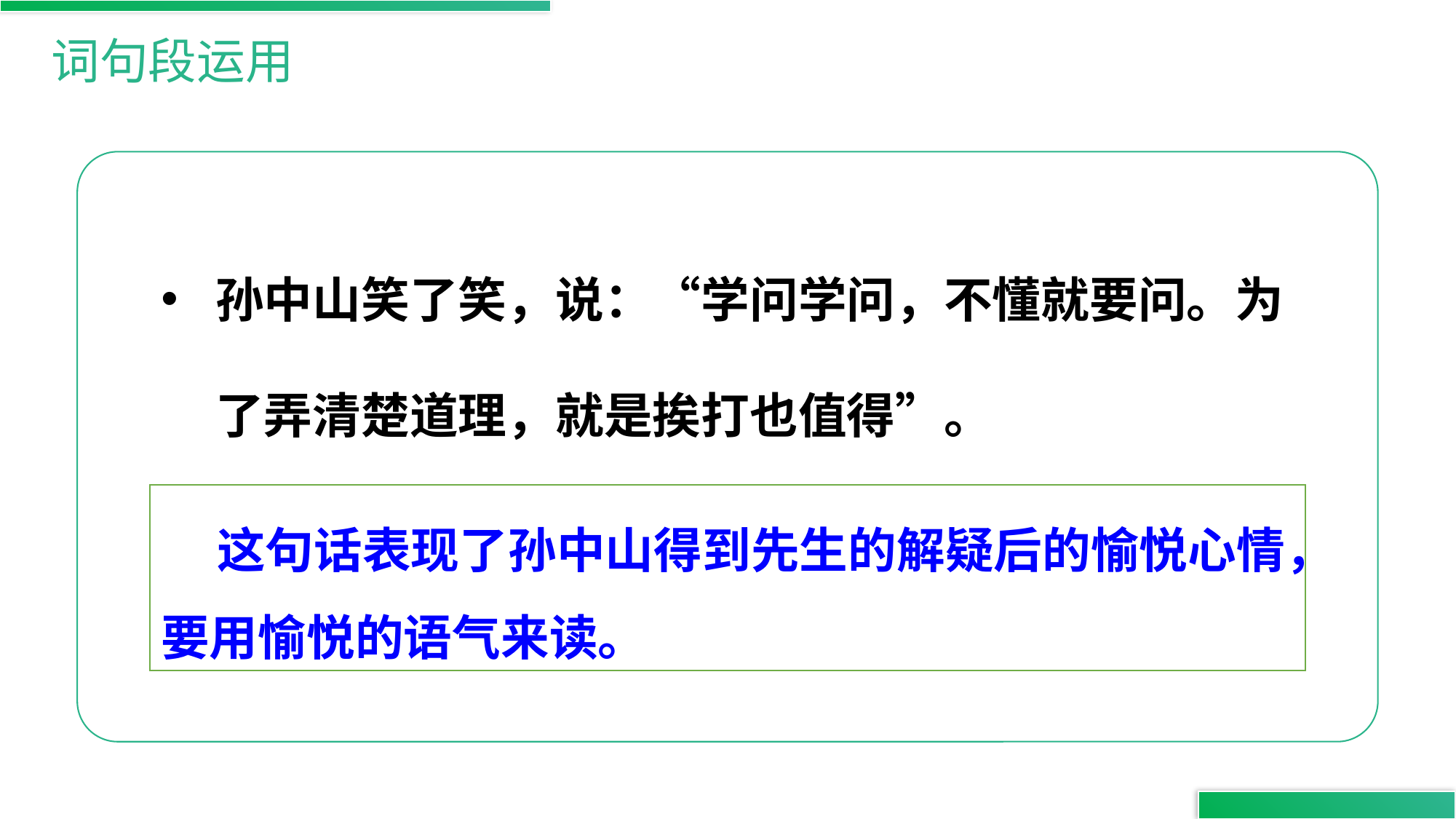

词句段运用
孙中山笑了笑，说：“学问学问，不懂就要问。为了弄清楚道理，就是挨打也值得”。
    这句话表现了孙中山得到先生的解疑后的愉悦心情，要用愉悦的语气来读。